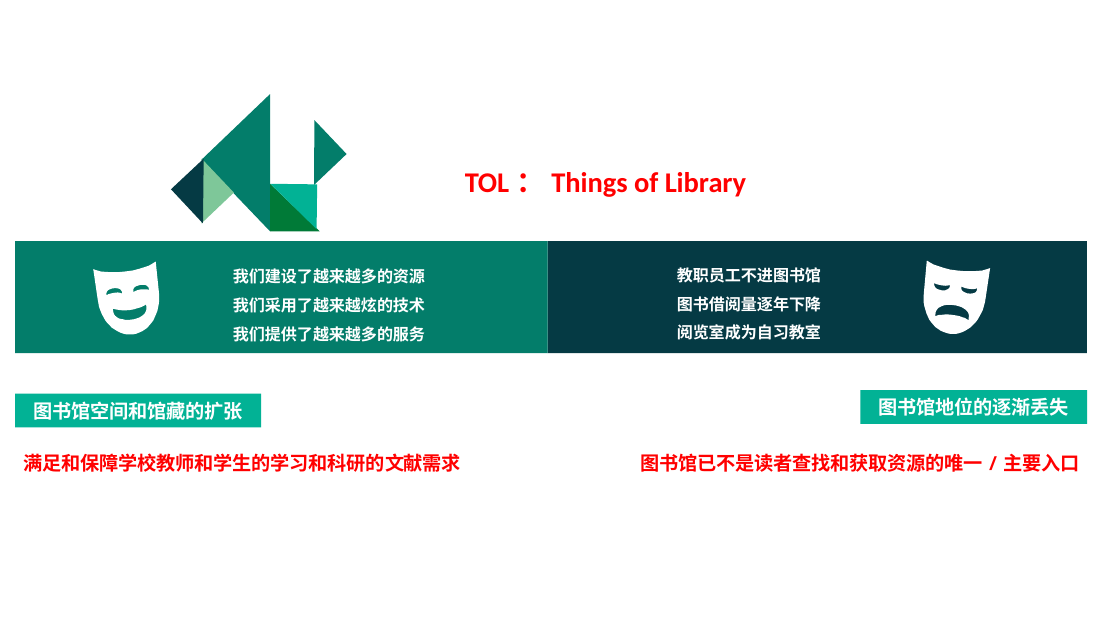

TOL：Things of Library

教职员工不进图书馆
图书借阅量逐年下降
阅览室成为自习教室
我们建设了越来越多的资源
我们采用了越来越炫的技术
我们提供了越来越多的服务

图书馆地位的逐渐丢失
图书馆空间和馆藏的扩张
满足和保障学校教师和学生的学习和科研的文献需求
图书馆已不是读者查找和获取资源的唯一/主要入口